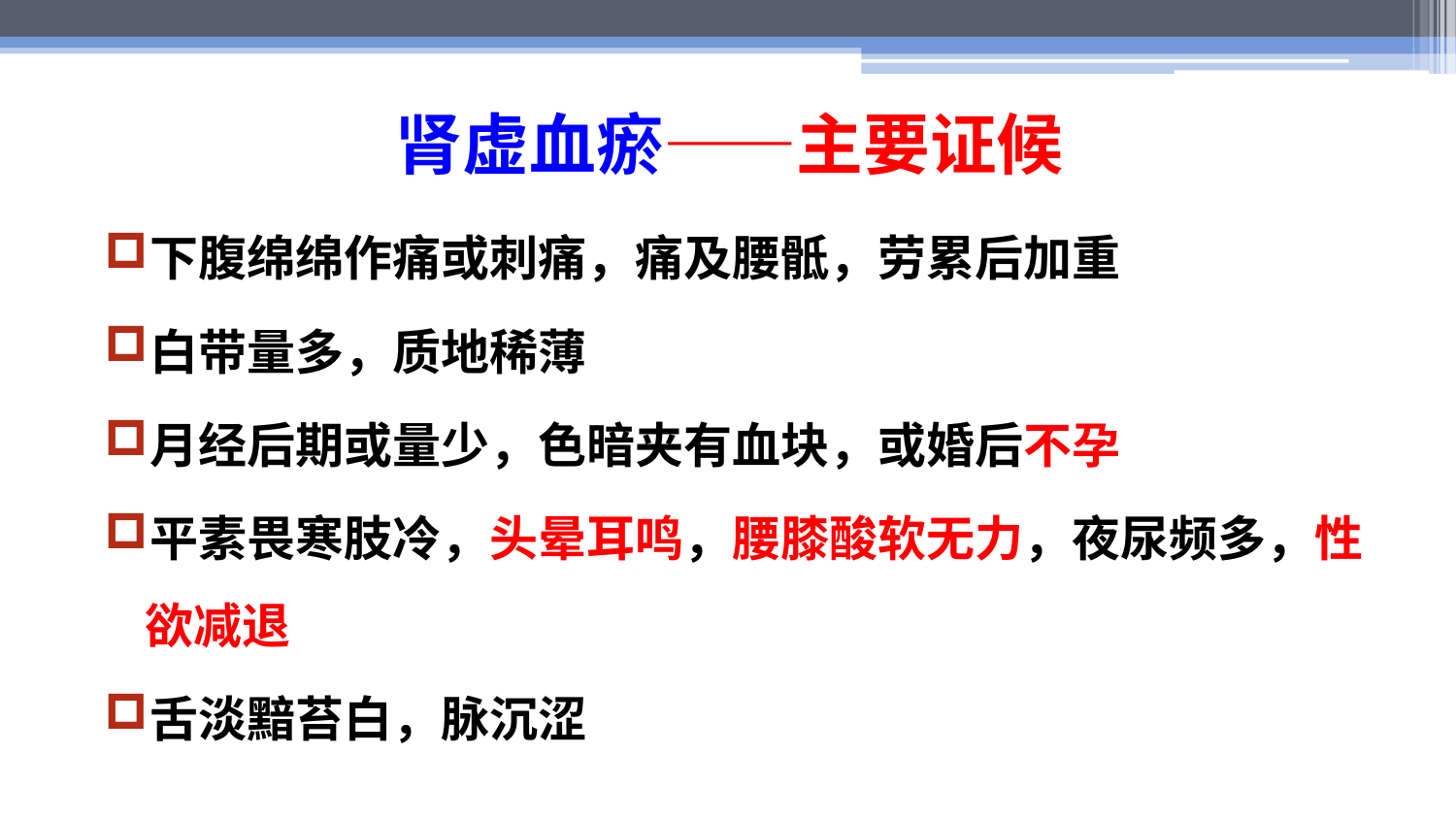

# 肾虚血瘀——主要证候
下腹绵绵作痛或刺痛，痛及腰骶，劳累后加重
白带量多，质地稀薄
月经后期或量少，色暗夹有血块，或婚后不孕
平素畏寒肢冷，头晕耳鸣，腰膝酸软无力，夜尿频多，性欲减退
舌淡黯苔白，脉沉涩